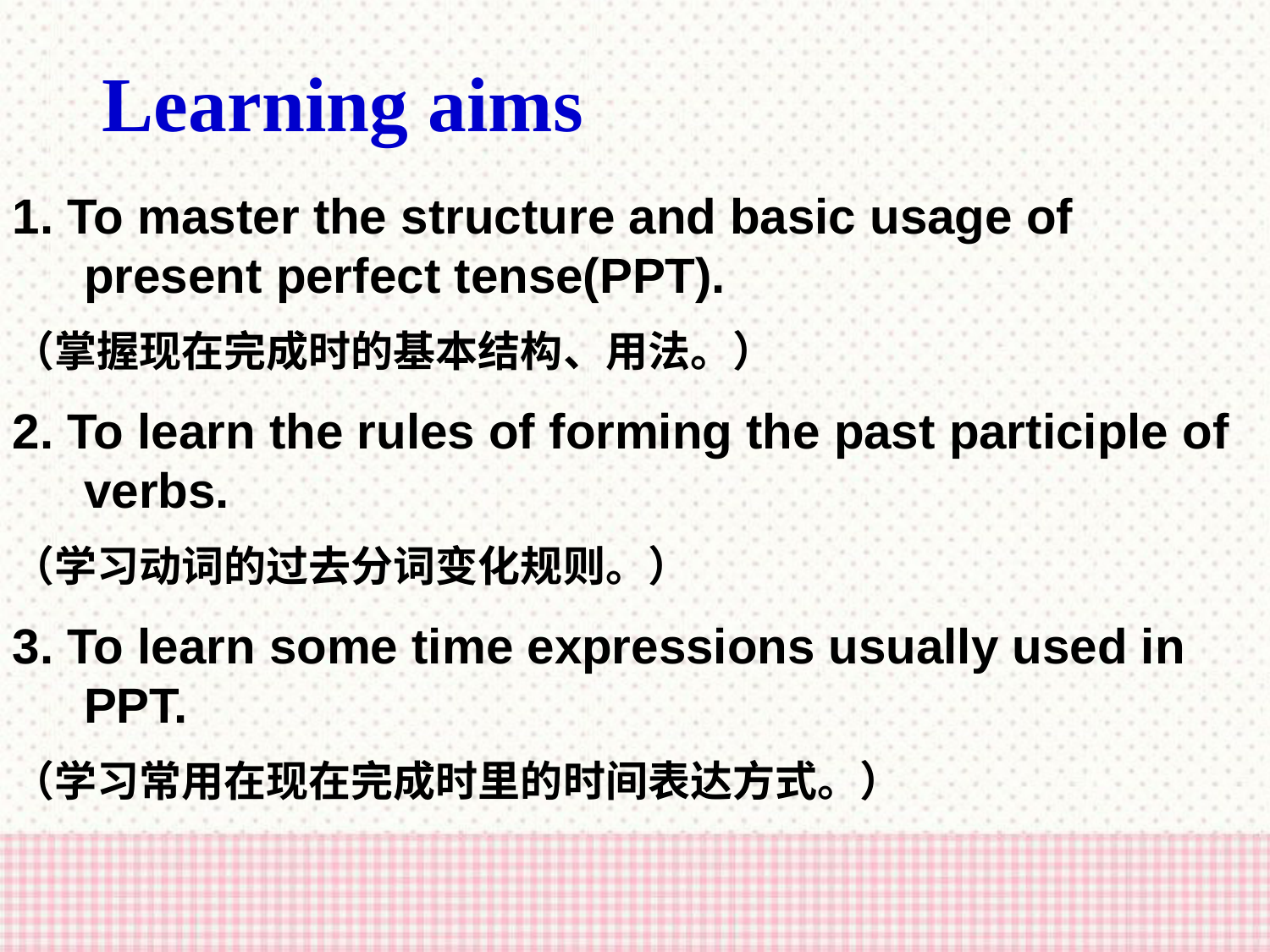

Learning aims
1. To master the structure and basic usage of present perfect tense(PPT).
（掌握现在完成时的基本结构、用法。）
2. To learn the rules of forming the past participle of verbs.
（学习动词的过去分词变化规则。）
3. To learn some time expressions usually used in PPT.
（学习常用在现在完成时里的时间表达方式。）